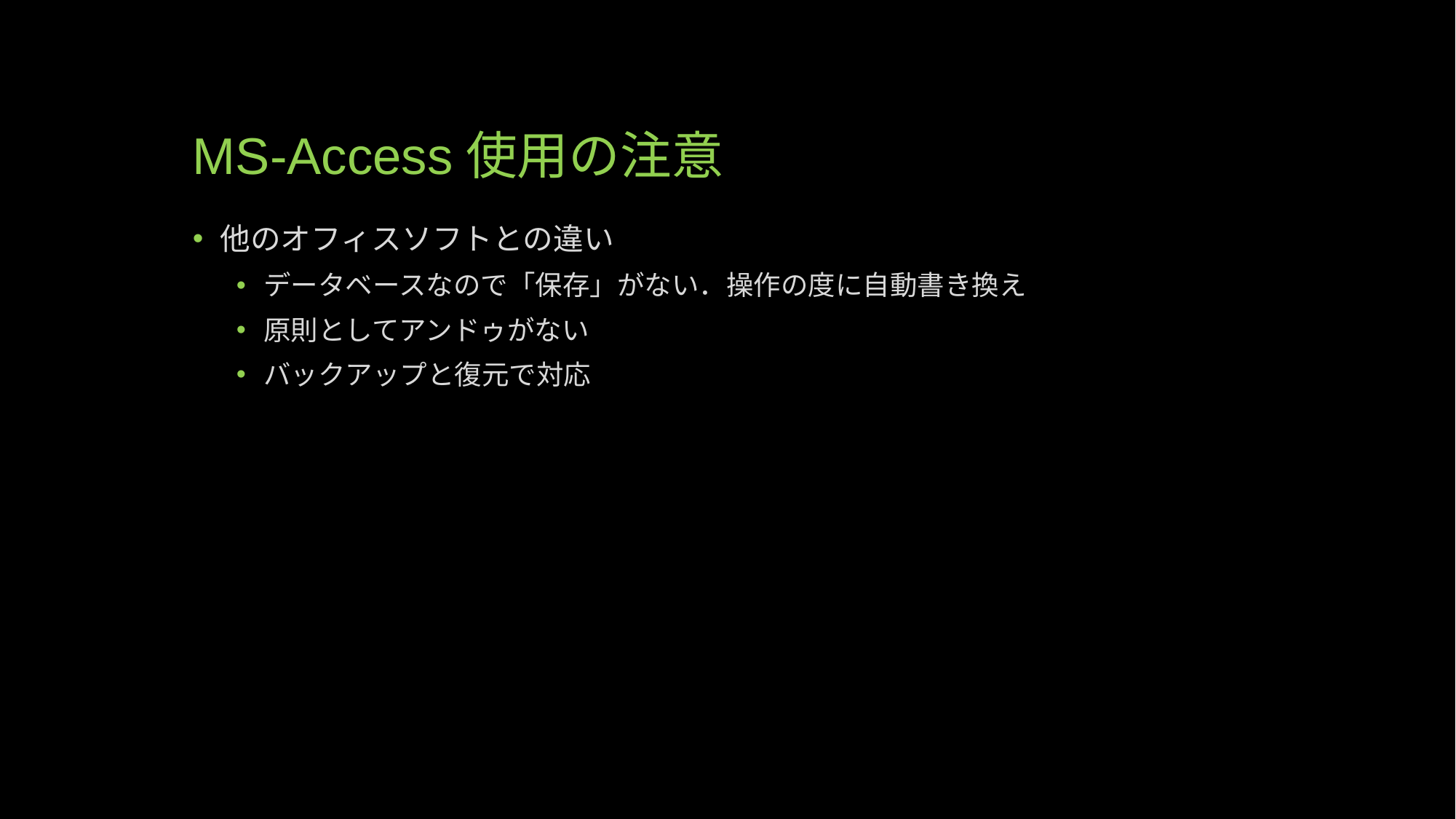

# MS-Access使用の注意
他のオフィスソフトとの違い
データベースなので「保存」がない．操作の度に自動書き換え
原則としてアンドゥがない
バックアップと復元で対応